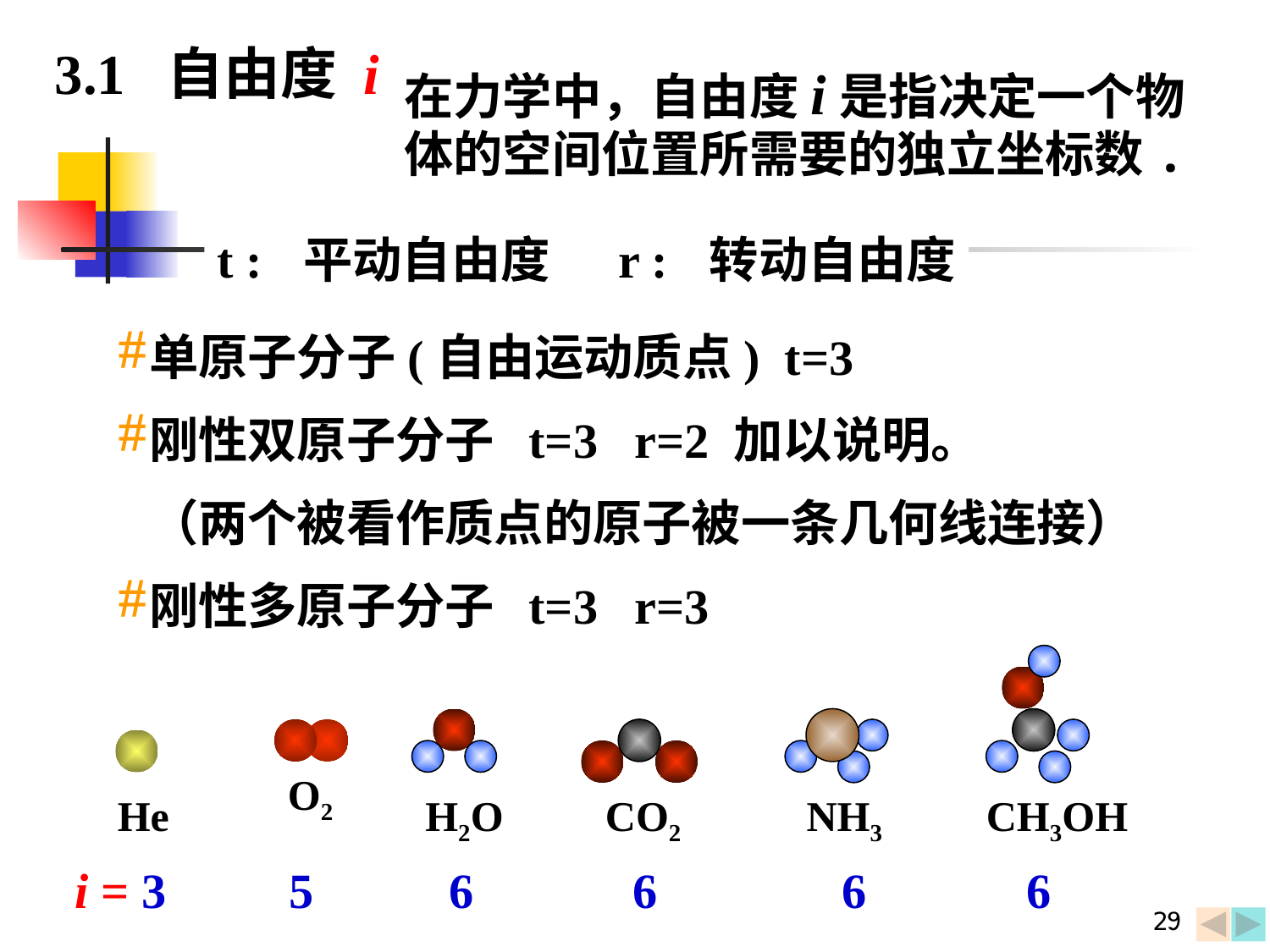

3.1  自由度 i
在力学中，自由度i是指决定一个物
体的空间位置所需要的独立坐标数.
t : 平动自由度     r : 转动自由度
单原子分子(自由运动质点)  t=3
刚性双原子分子  t=3   r=2 加以说明。
（两个被看作质点的原子被一条几何线连接）
刚性多原子分子  t=3   r=3

O2

He

H2O
CO2
NH3
CH3OH
i = 3          5           6             6               6             6
29